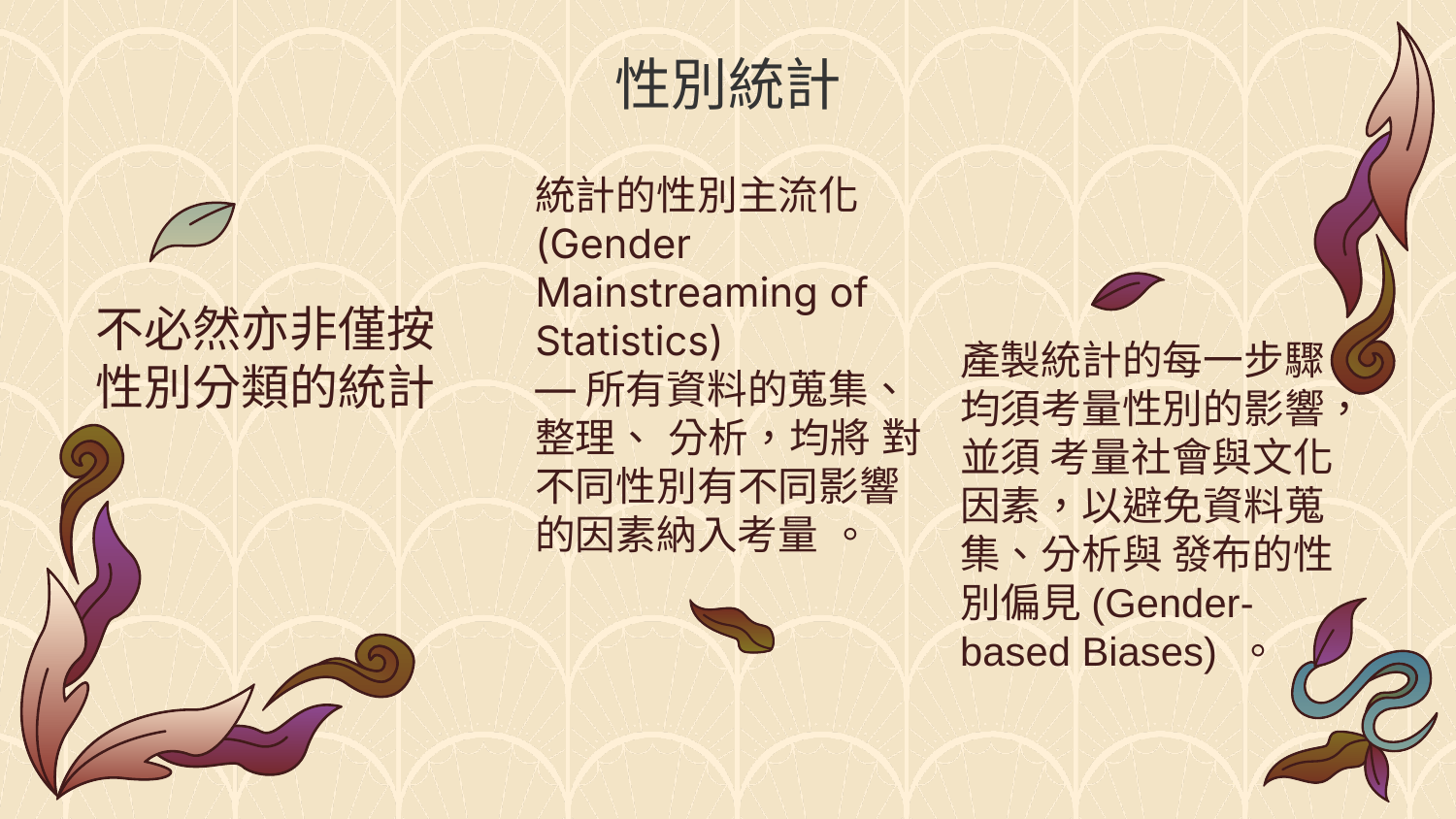

# 性別統計
統計的性別主流化 (Gender Mainstreaming of Statistics)
—所有資料的蒐集、整理、 分析，均將 對不同性別有不同影響的因素納入考量 。

不必然亦非僅按性別分類的統計
產製統計的每一步驟均須考量性別的影響，並須 考量社會與文化因素，以避免資料蒐集、分析與 發布的性別偏見(Gender-based Biases) 。